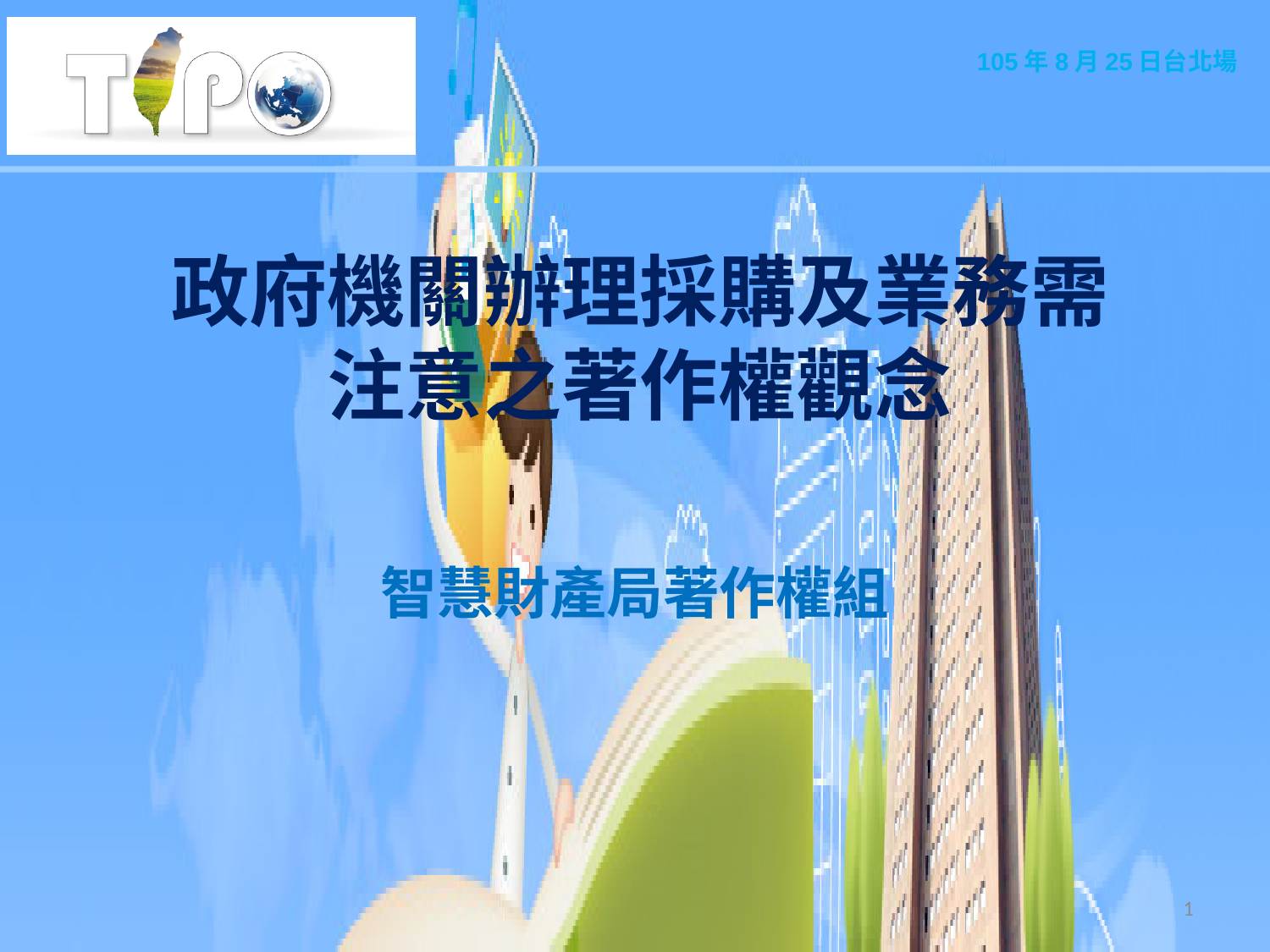

105年8月25日台北場
# 政府機關辦理採購及業務需注意之著作權觀念
智慧財產局著作權組
1